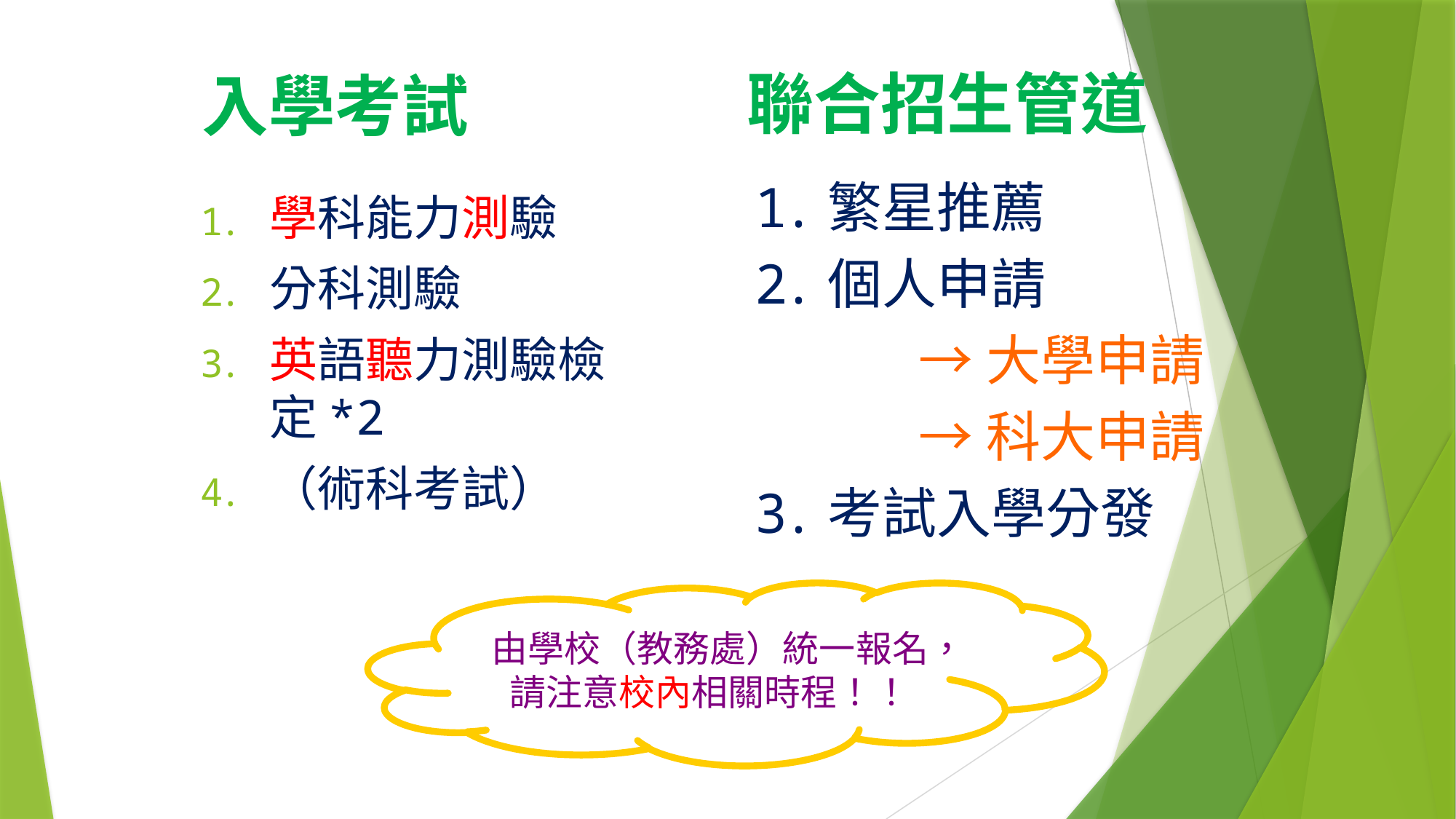

聯合招生管道
# 入學考試
繁星推薦
個人申請
      →大學申請
      →科大申請
考試入學分發
學科能力測驗
分科測驗
英語聽力測驗檢定*2
（術科考試）
由學校（教務處）統一報名，請注意校內相關時程！！